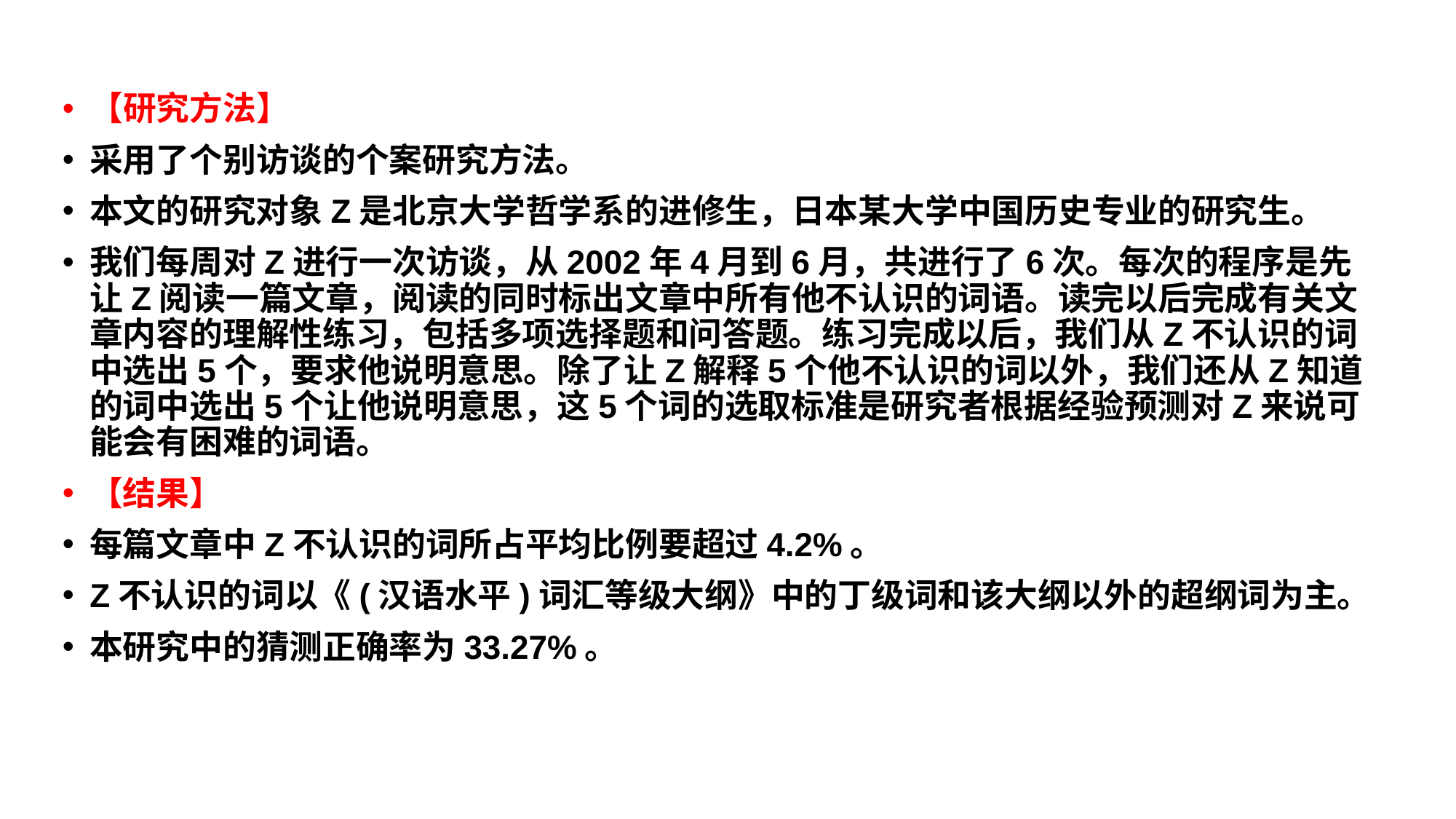

【研究方法】
采用了个别访谈的个案研究方法。
本文的研究对象Z是北京大学哲学系的进修生，日本某大学中国历史专业的研究生。
我们每周对Z进行一次访谈，从2002年4月到6月，共进行了6次。每次的程序是先让Z阅读一篇文章，阅读的同时标出文章中所有他不认识的词语。读完以后完成有关文章内容的理解性练习，包括多项选择题和问答题。练习完成以后，我们从Z不认识的词中选出5个，要求他说明意思。除了让Z解释5个他不认识的词以外，我们还从Z知道的词中选出5个让他说明意思，这5个词的选取标准是研究者根据经验预测对Z来说可能会有困难的词语。
【结果】
每篇文章中Z不认识的词所占平均比例要超过4.2%。
Z不认识的词以《(汉语水平)词汇等级大纲》中的丁级词和该大纲以外的超纲词为主。
本研究中的猜测正确率为33.27%。